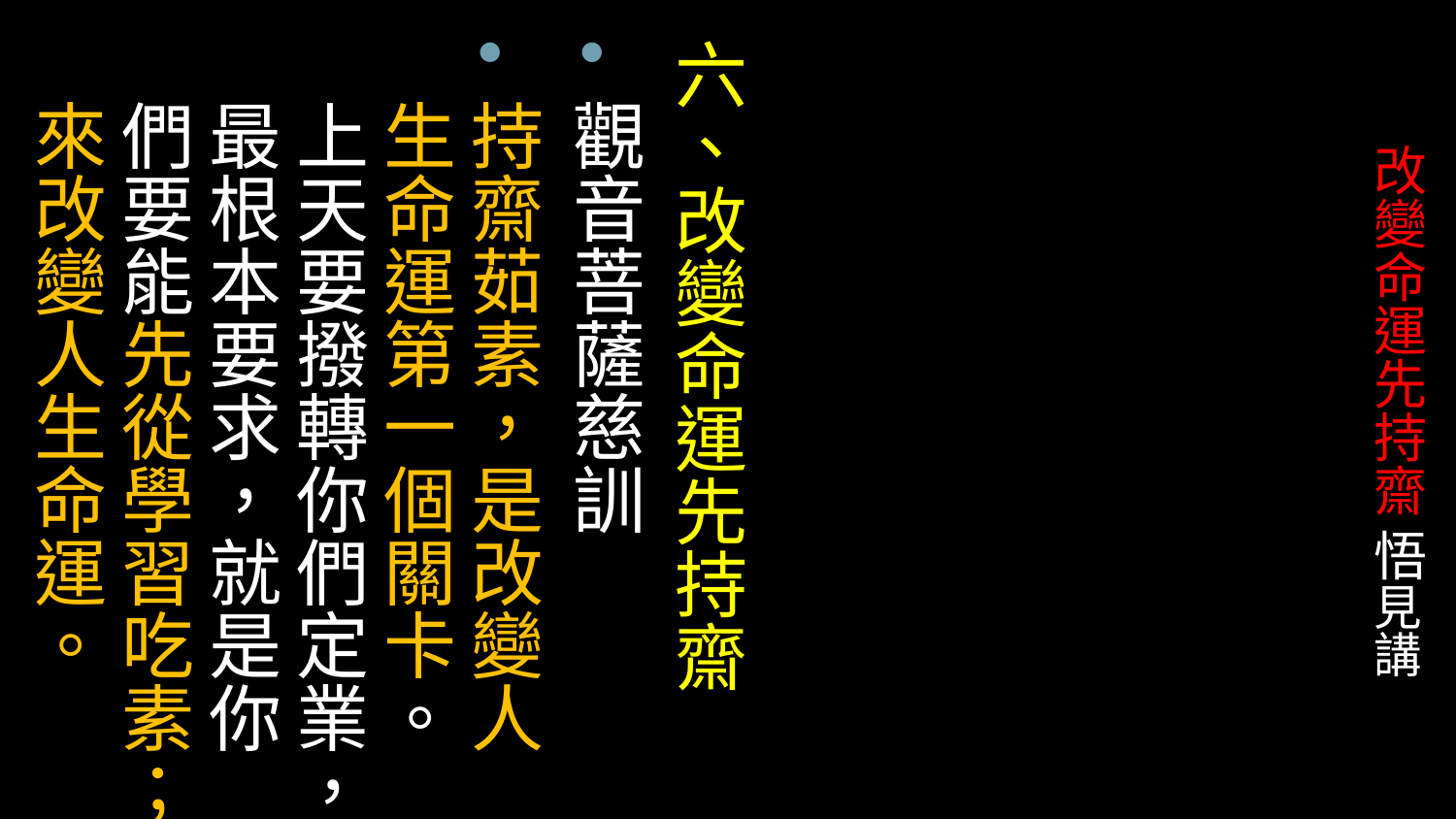

六、改變命運先持齋
觀音菩薩慈訓
持齋茹素，是改變人生命運第一個關卡。上天要撥轉你們定業，最根本要求，就是你們要能先從學習吃素；來改變人生命運。
# 改變命運先持齋 悟見講